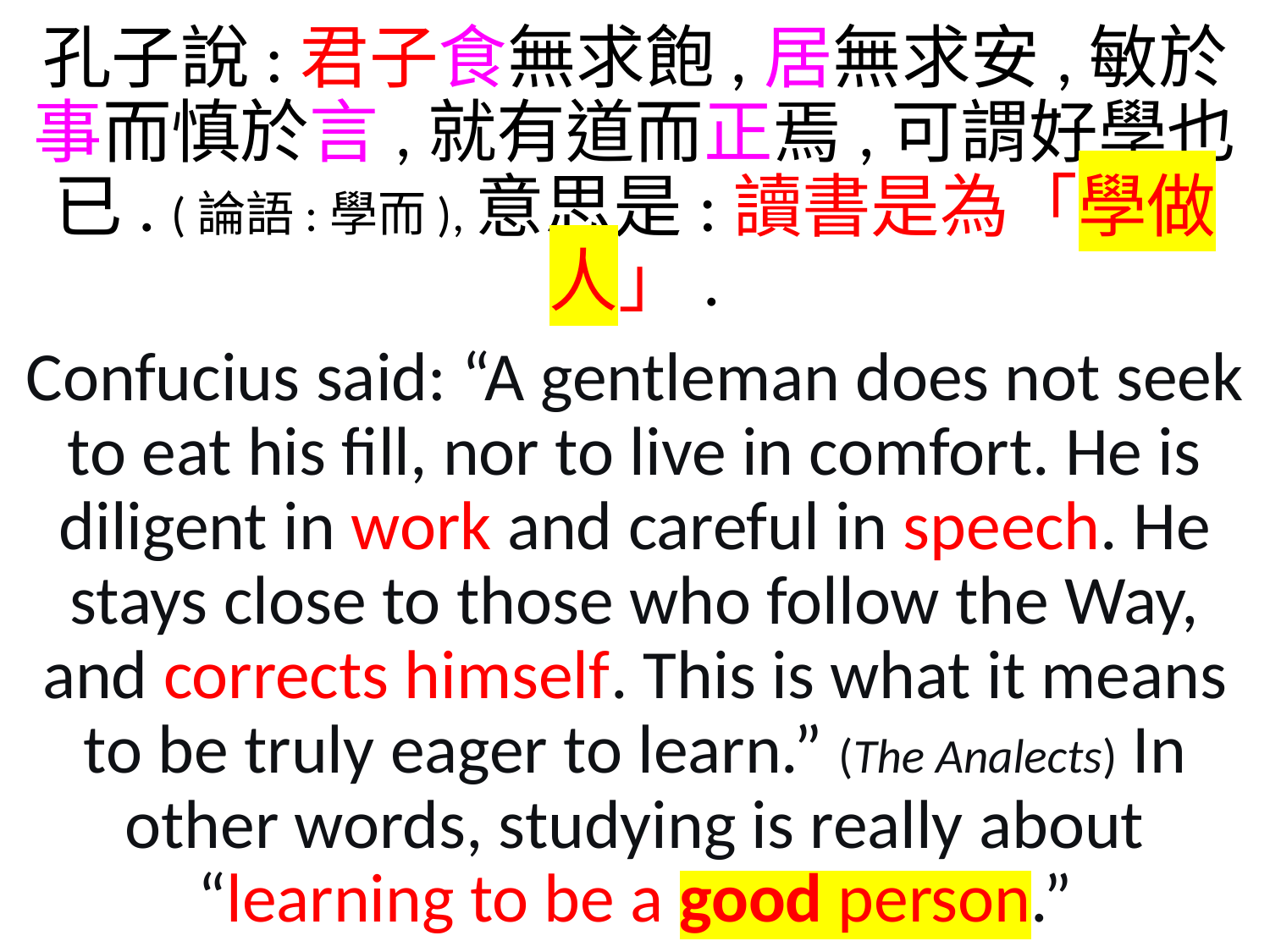

孔子說:君子食無求飽,居無求安,敏於事而慎於言,就有道而正焉,可謂好學也已. (論語:學而),意思是:讀書是為「學做人」.
Confucius said: “A gentleman does not seek to eat his fill, nor to live in comfort. He is diligent in work and careful in speech. He stays close to those who follow the Way, and corrects himself. This is what it means to be truly eager to learn.” (The Analects) In other words, studying is really about “learning to be a good person.”